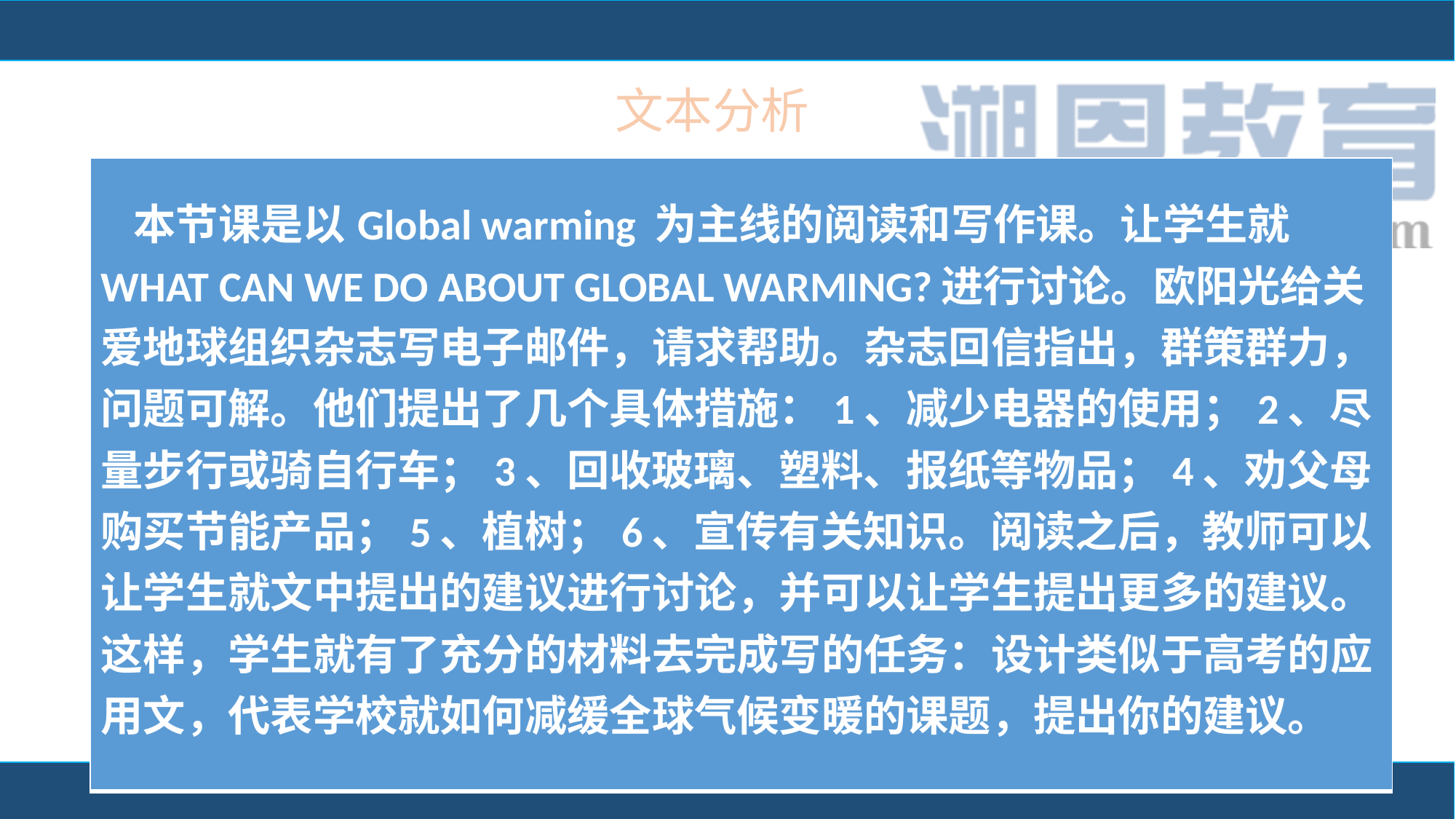

文本分析
| 本节课是以Global warming 为主线的阅读和写作课。让学生就WHAT CAN WE DO ABOUT GLOBAL WARMING?进行讨论。欧阳光给关爱地球组织杂志写电子邮件，请求帮助。杂志回信指出，群策群力，问题可解。他们提出了几个具体措施：1、减少电器的使用；2、尽量步行或骑自行车；3、回收玻璃、塑料、报纸等物品；4、劝父母购买节能产品；5、植树；6、宣传有关知识。阅读之后，教师可以让学生就文中提出的建议进行讨论，并可以让学生提出更多的建议。这样，学生就有了充分的材料去完成写的任务：设计类似于高考的应用文，代表学校就如何减缓全球气候变暖的课题，提出你的建议。 |
| --- |